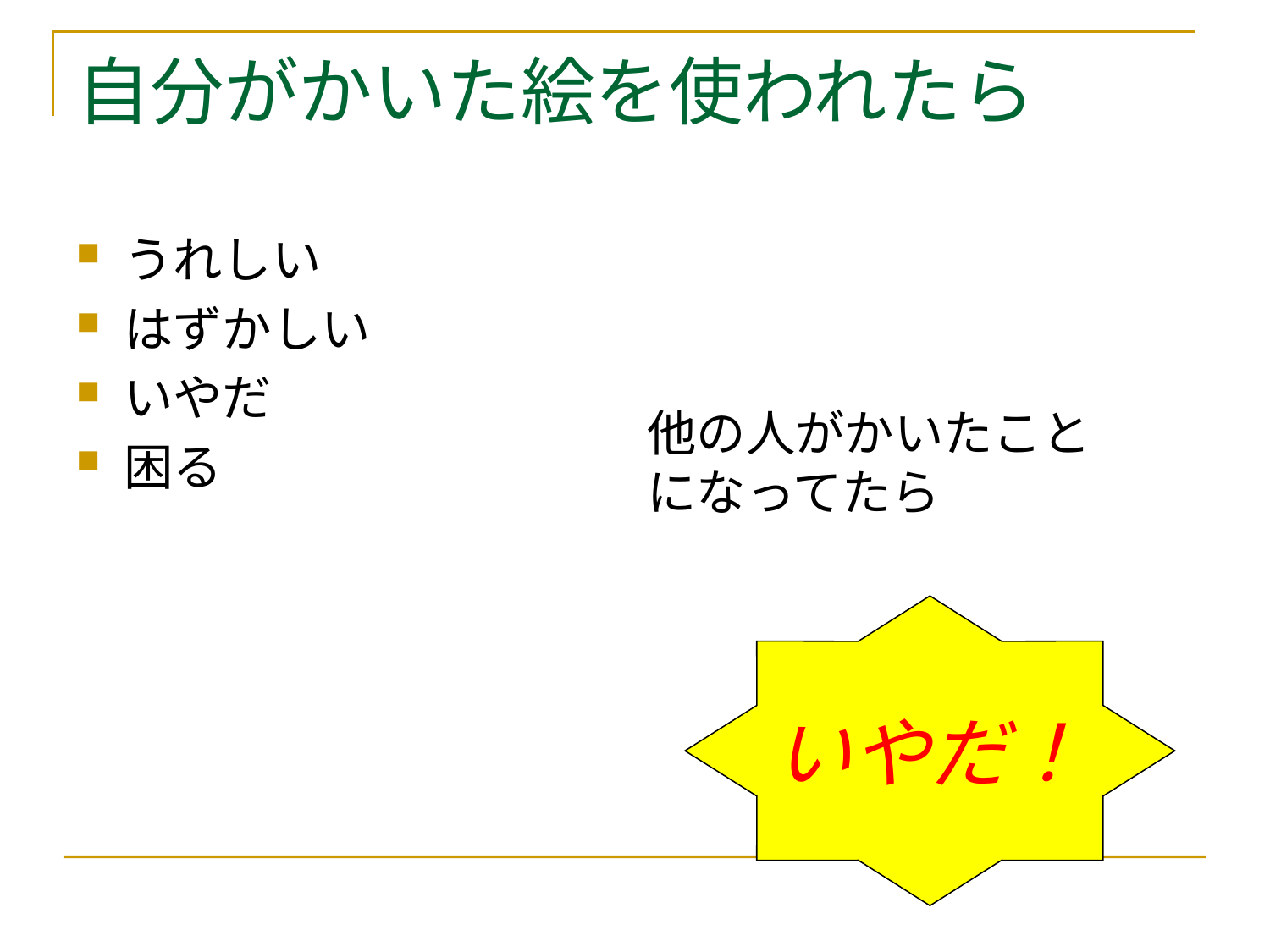

# 自分がかいた絵を使われたら
うれしい
はずかしい
いやだ
困る
他の人がかいたことになってたら
いやだ！